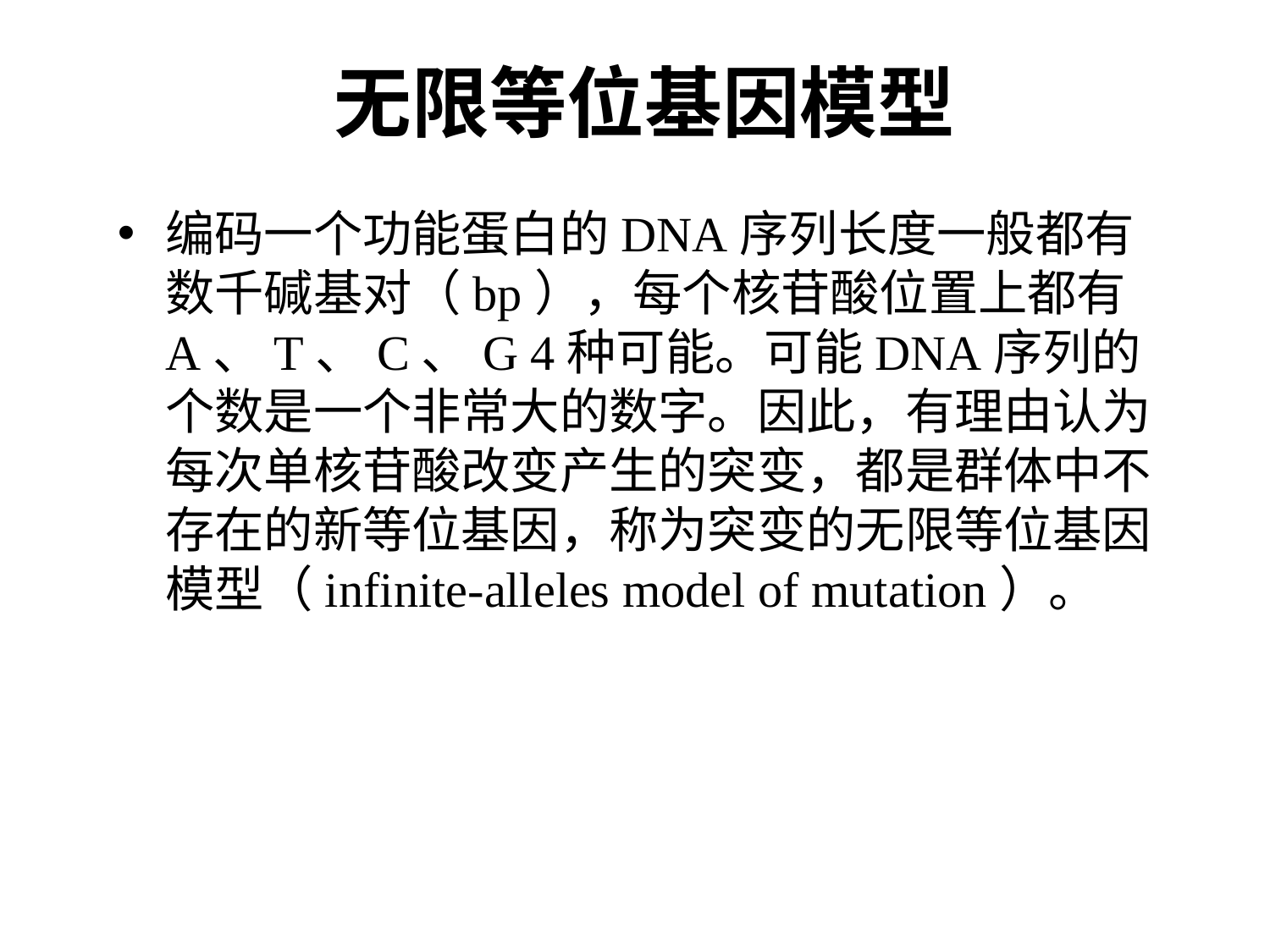

# 无限等位基因模型
编码一个功能蛋白的DNA序列长度一般都有数千碱基对（bp），每个核苷酸位置上都有A、T、C、G 4种可能。可能DNA序列的个数是一个非常大的数字。因此，有理由认为每次单核苷酸改变产生的突变，都是群体中不存在的新等位基因，称为突变的无限等位基因模型（infinite-alleles model of mutation）。